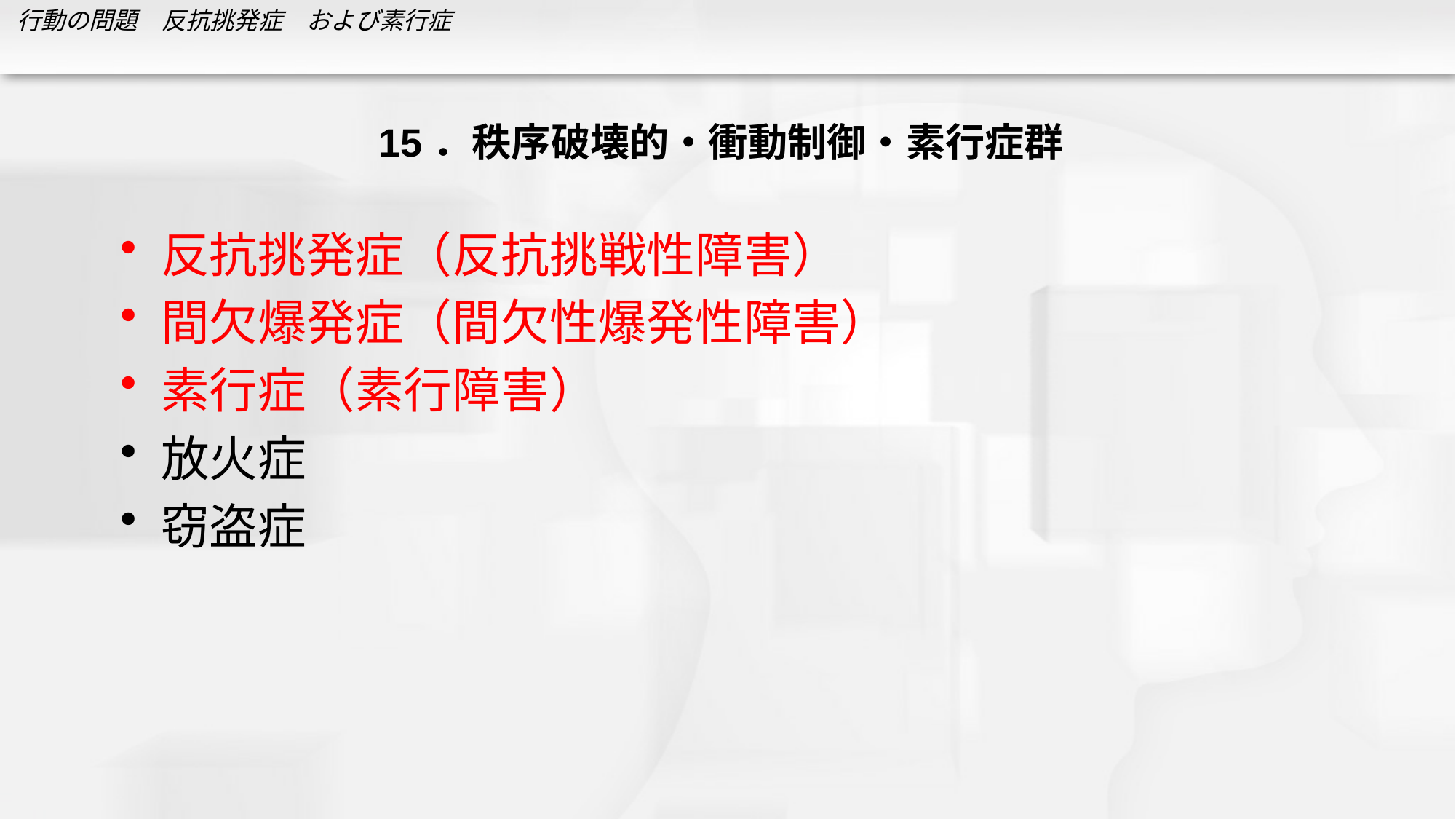

# 15．秩序破壊的・衝動制御・素行症群
反抗挑発症（反抗挑戦性障害）
間欠爆発症（間欠性爆発性障害）
素行症（素行障害）
放火症
窃盗症